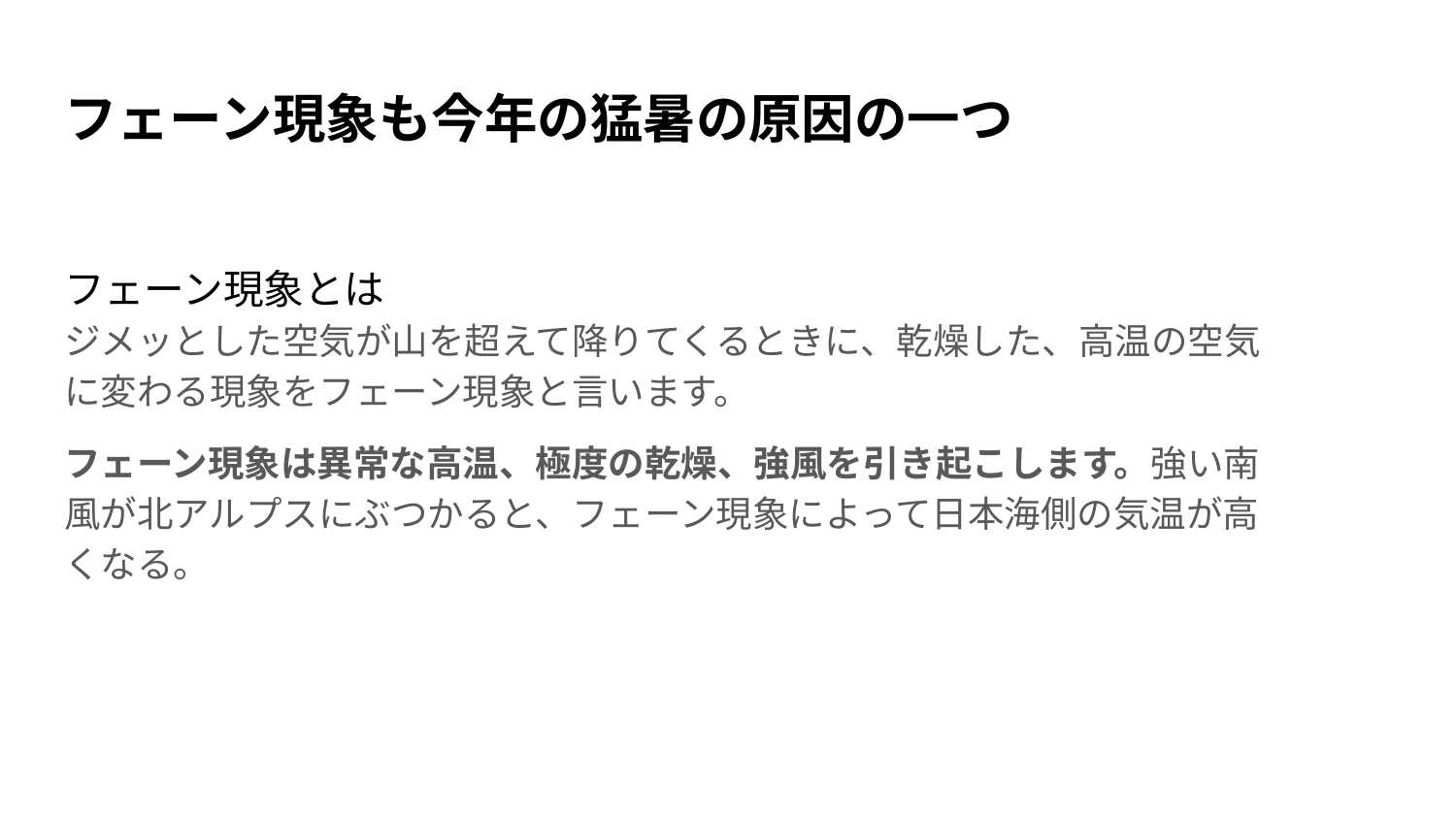

# フェーン現象も今年の猛暑の原因の一つ

フェーン現象とは
ジメッとした空気が山を超えて降りてくるときに、乾燥した、高温の空気に変わる現象をフェーン現象と言います。
フェーン現象は異常な高温、極度の乾燥、強風を引き起こします。強い南風が北アルプスにぶつかると、フェーン現象によって日本海側の気温が高くなる。